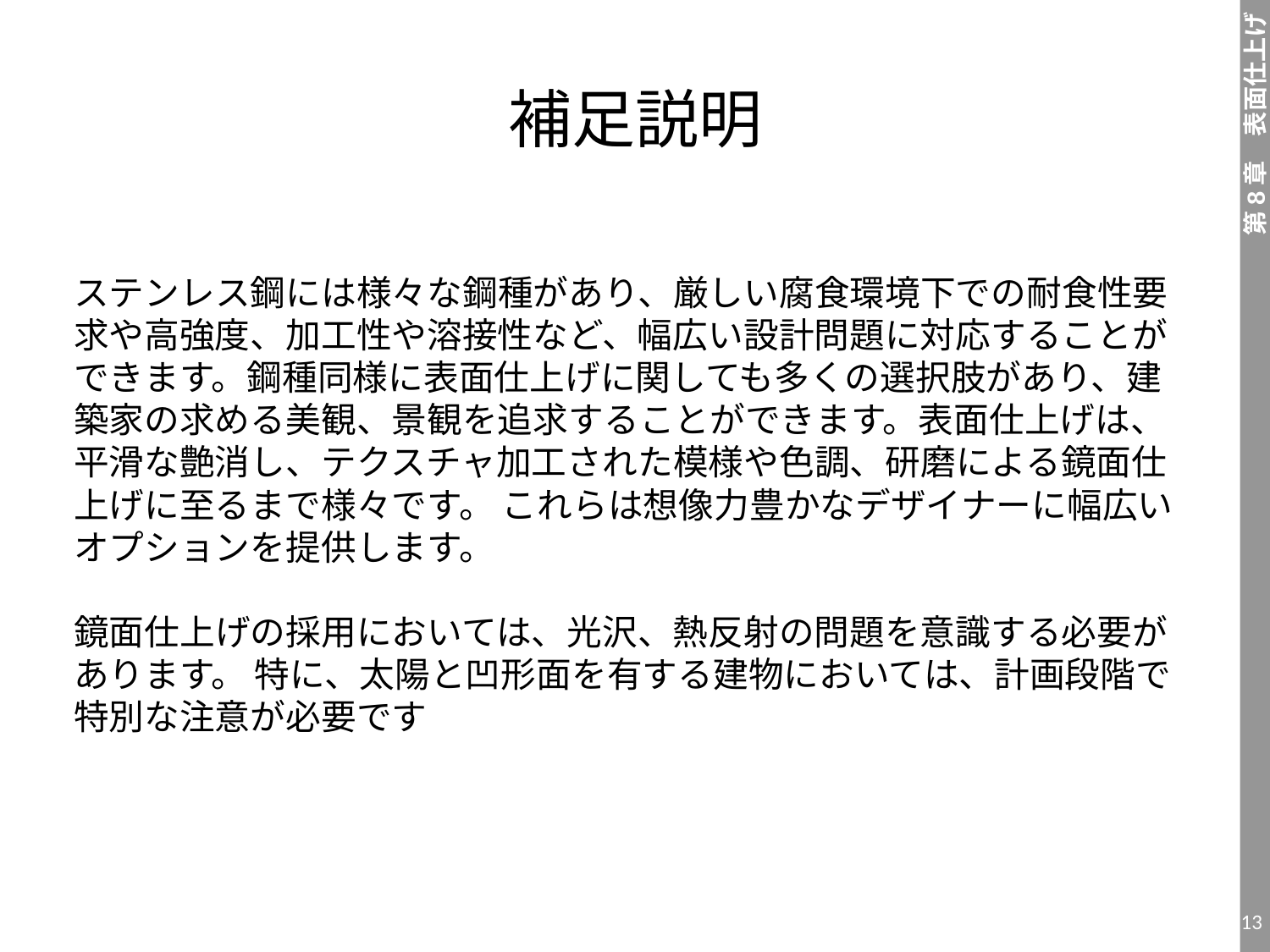

# 補足説明
ステンレス鋼には様々な鋼種があり、厳しい腐食環境下での耐食性要求や高強度、加工性や溶接性など、幅広い設計問題に対応することができます。鋼種同様に表面仕上げに関しても多くの選択肢があり、建築家の求める美観、景観を追求することができます。表面仕上げは、平滑な艶消し、テクスチャ加工された模様や色調、研磨による鏡面仕上げに至るまで様々です。 これらは想像力豊かなデザイナーに幅広いオプションを提供します。

鏡面仕上げの採用においては、光沢、熱反射の問題を意識する必要があります。 特に、太陽と凹形面を有する建物においては、計画段階で特別な注意が必要です

13